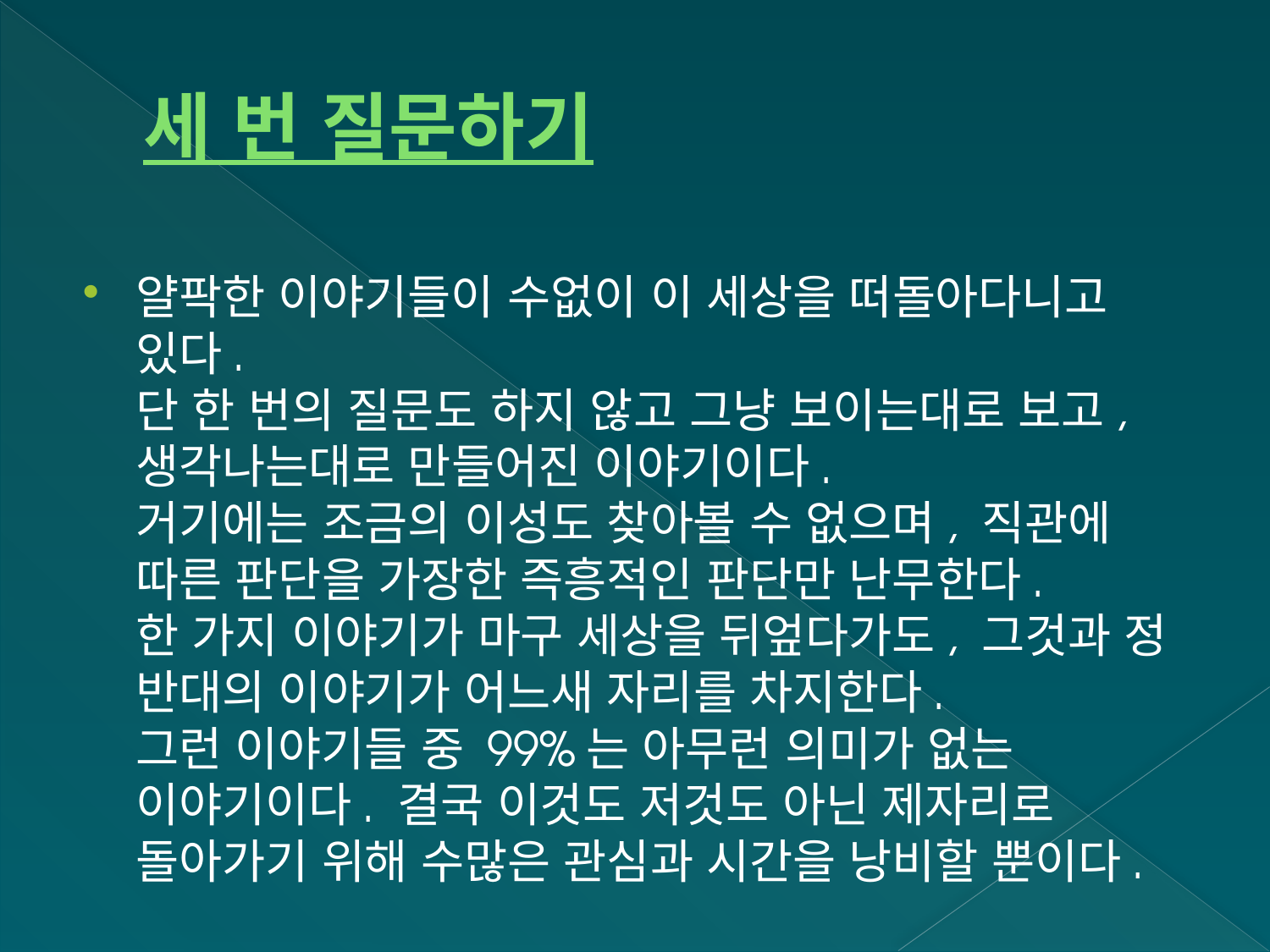

# 세 번 질문하기
얄팍한 이야기들이 수없이 이 세상을 떠돌아다니고 있다.
단 한 번의 질문도 하지 않고 그냥 보이는대로 보고, 생각나는대로 만들어진 이야기이다.
거기에는 조금의 이성도 찾아볼 수 없으며, 직관에 따른 판단을 가장한 즉흥적인 판단만 난무한다.
한 가지 이야기가 마구 세상을 뒤엎다가도, 그것과 정 반대의 이야기가 어느새 자리를 차지한다.
그런 이야기들 중 99%는 아무런 의미가 없는 이야기이다. 결국 이것도 저것도 아닌 제자리로 돌아가기 위해 수많은 관심과 시간을 낭비할 뿐이다.